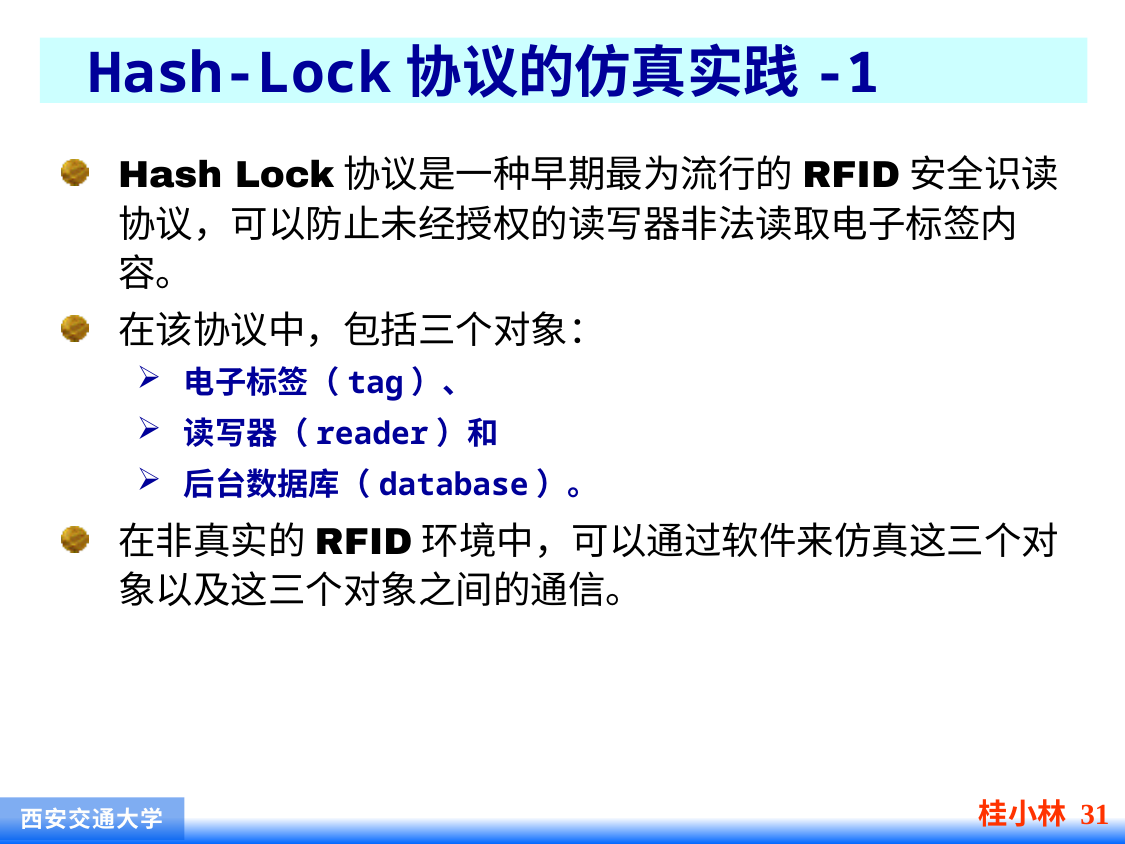

# Hash-Lock协议的仿真实践-1
Hash Lock协议是一种早期最为流行的RFID安全识读协议，可以防止未经授权的读写器非法读取电子标签内容。
在该协议中，包括三个对象：
电子标签（tag）、
读写器（reader）和
后台数据库（database）。
在非真实的RFID环境中，可以通过软件来仿真这三个对象以及这三个对象之间的通信。
桂小林 31